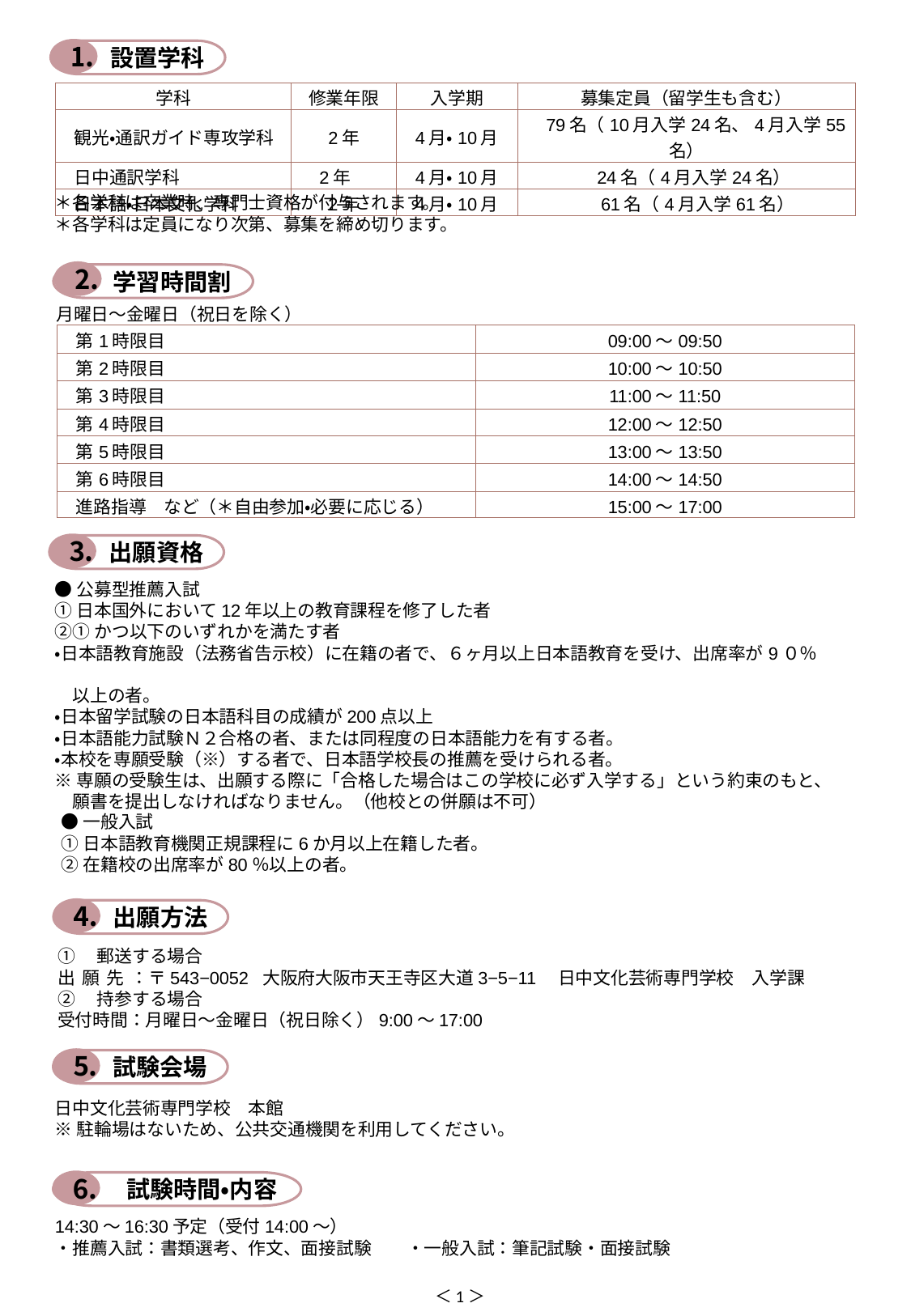

⒈
設置学科
| 学科 | 修業年限 | 入学期 | 募集定員（留学生も含む） |
| --- | --- | --- | --- |
| 観光・通訳ガイド専攻学科 | 2年 | 4月・10月 | 79名（10月入学24名、4月入学55名） |
| 日中通訳学科 | 2年 | 4月・10月 | 24名（4月入学24名） |
| 日本語・日本文化学科 | 2年 | 4月・10月 | 61名（4月入学61名） |
＊各学科は卒業時、専門士資格が付与されます。
＊各学科は定員になり次第、募集を締め切ります。
⒉
学習時間割
月曜日～金曜日（祝日を除く）
| 第1時限目 | 09:00～09:50 |
| --- | --- |
| 第2時限目 | 10:00～10:50 |
| 第3時限目 | 11:00～11:50 |
| 第4時限目 | 12:00～12:50 |
| 第5時限目 | 13:00～13:50 |
| 第6時限目 | 14:00～14:50 |
| 進路指導　など（＊自由参加・必要に応じる） | 15:00～17:00 |
⒊
出願資格
●公募型推薦入試
①日本国外において12年以上の教育課程を修了した者
②①かつ以下のいずれかを満たす者
・日本語教育施設（法務省告示校）に在籍の者で、６ヶ月以上日本語教育を受け、出席率が9０％
　以上の者。
・日本留学試験の日本語科目の成績が200点以上
・日本語能力試験Ｎ２合格の者、または同程度の日本語能力を有する者。
・本校を専願受験（※）する者で、日本語学校長の推薦を受けられる者。
※専願の受験生は、出願する際に「合格した場合はこの学校に必ず入学する」という約束のもと、
　願書を提出しなければなりません。（他校との併願は不可）
●一般入試
①日本語教育機関正規課程に6か月以上在籍した者。
②在籍校の出席率が80％以上の者。
⒋
出願方法
①　郵送する場合
出願先：〒543−0052  大阪府大阪市天王寺区大道3−5−11　日中文化芸術専門学校　入学課
②　持参する場合
受付時間：月曜日～金曜日（祝日除く）9:00〜17:00
⒌
試験会場
日中文化芸術専門学校　本館
※駐輪場はないため、公共交通機関を利用してください。
⒍
試験時間・内容
14:30〜16:30予定（受付14:00〜）
・推薦入試：書類選考、作文、面接試験　　・一般入試：筆記試験・面接試験
＜1＞